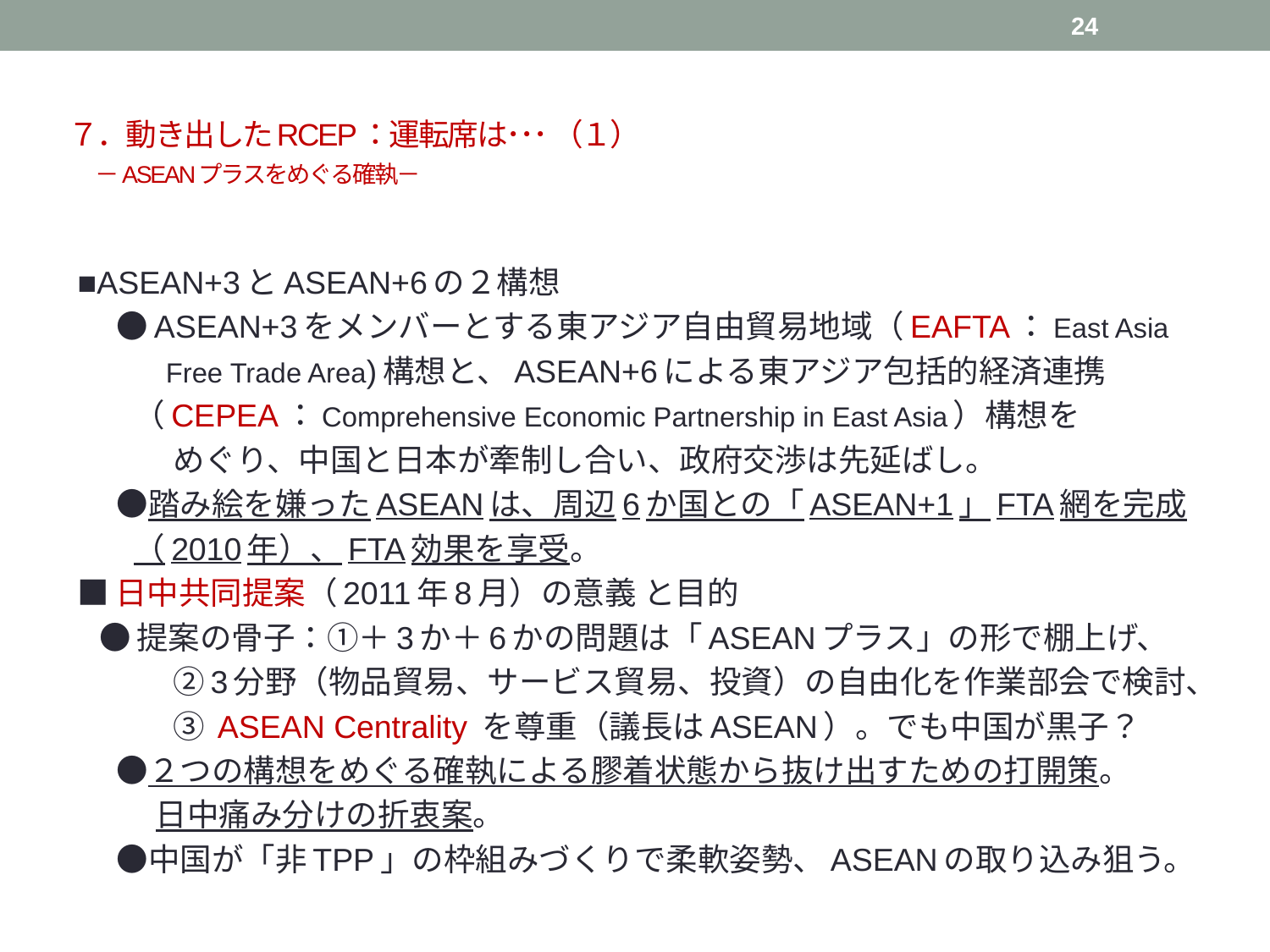

24
# ７．動き出したRCEP：運転席は･･･ （１） －ASEANプラスをめぐる確執－
■ASEAN+3とASEAN+6の２構想
　 ●ASEAN+3をメンバーとする東アジア自由貿易地域（EAFTA：East Asia
　　　Free Trade Area)構想と、ASEAN+6による東アジア包括的経済連携
       （CEPEA：Comprehensive Economic Partnership in East Asia）構想を
　　　めぐり、中国と日本が牽制し合い、政府交渉は先延ばし。
　 ●踏み絵を嫌ったASEANは、周辺6か国との「ASEAN+1」FTA網を完成
       （2010年）、FTA効果を享受。
■日中共同提案（2011年8月）の意義 と目的
   ●提案の骨子：①＋3か＋6かの問題は「ASEANプラス」の形で棚上げ、
　　　②3分野（物品貿易、サービス貿易、投資）の自由化を作業部会で検討、
　　　③ ASEAN Centrality を尊重（議長はASEAN）。でも中国が黒子？
　 ●２つの構想をめぐる確執による膠着状態から抜け出すための打開策。
　　  日中痛み分けの折衷案。
　 ●中国が「非TPP」の枠組みづくりで柔軟姿勢、ASEANの取り込み狙う。